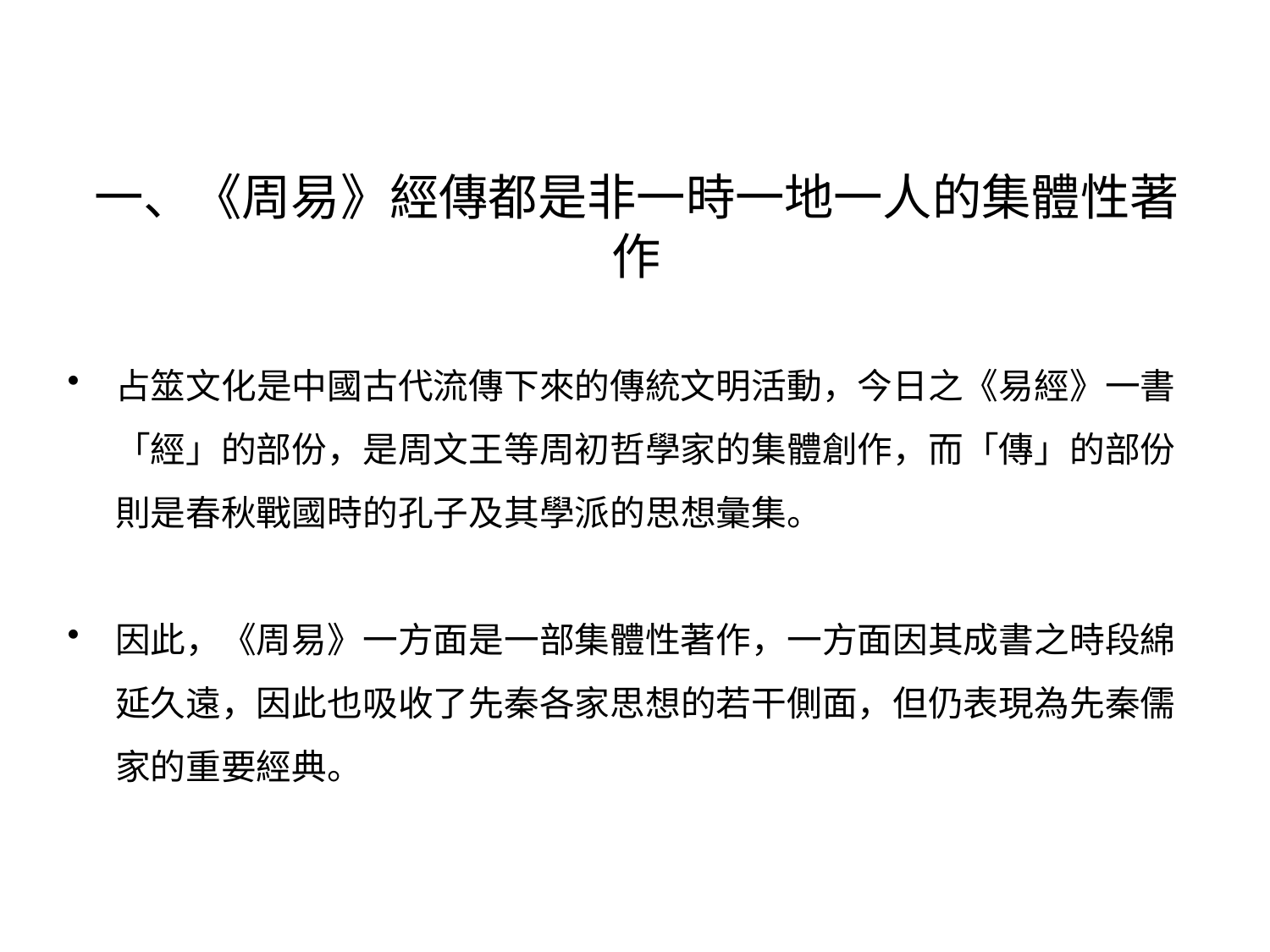

# 一、《周易》經傳都是非一時一地一人的集體性著作
占筮文化是中國古代流傳下來的傳統文明活動，今日之《易經》一書「經」的部份，是周文王等周初哲學家的集體創作，而「傳」的部份則是春秋戰國時的孔子及其學派的思想彙集。

因此，《周易》一方面是一部集體性著作，一方面因其成書之時段綿延久遠，因此也吸收了先秦各家思想的若干側面，但仍表現為先秦儒家的重要經典。